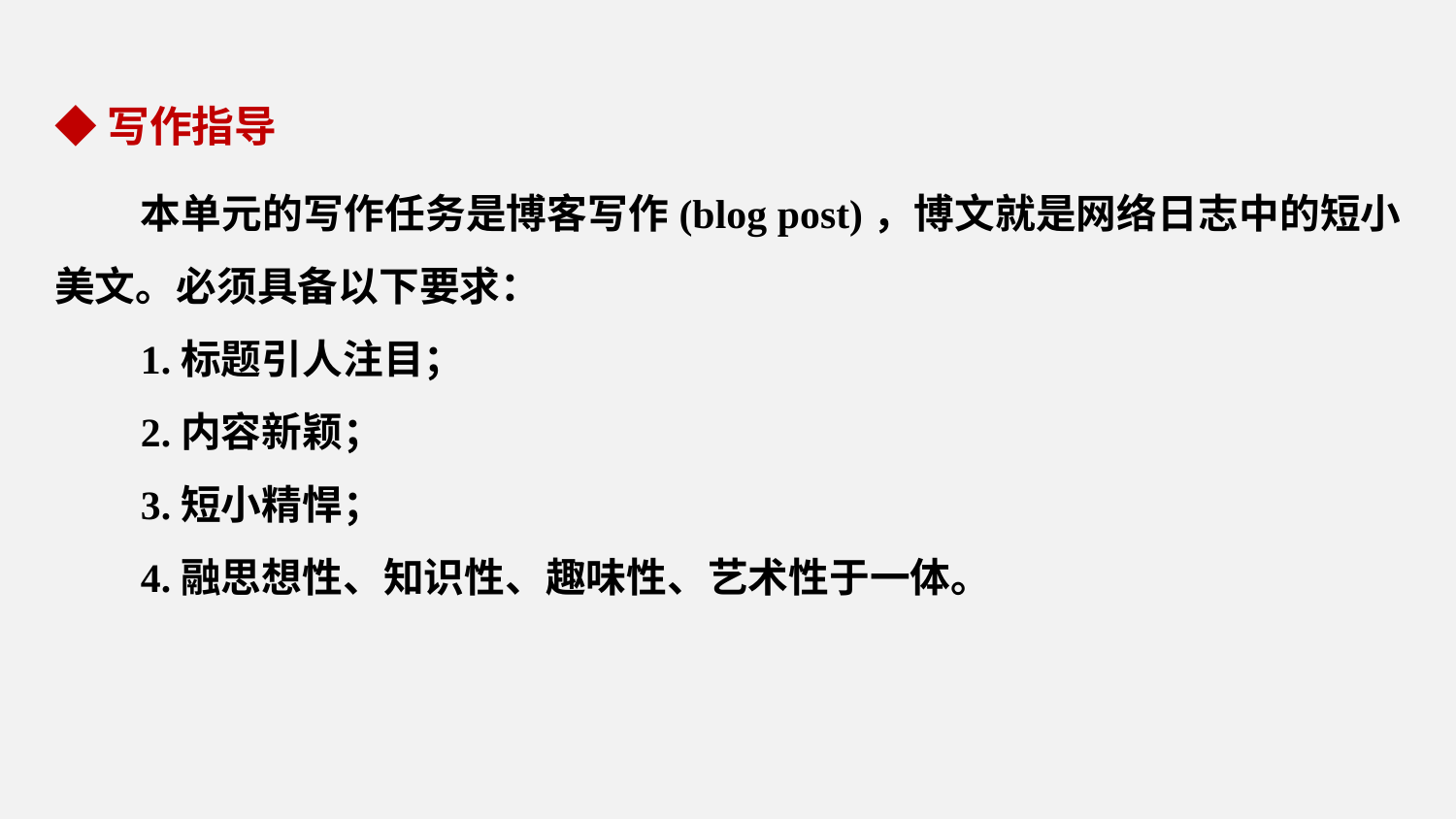

◆写作指导
本单元的写作任务是博客写作(blog post)，博文就是网络日志中的短小美文。必须具备以下要求：
1.标题引人注目；
2.内容新颖；
3.短小精悍；
4.融思想性、知识性、趣味性、艺术性于一体。